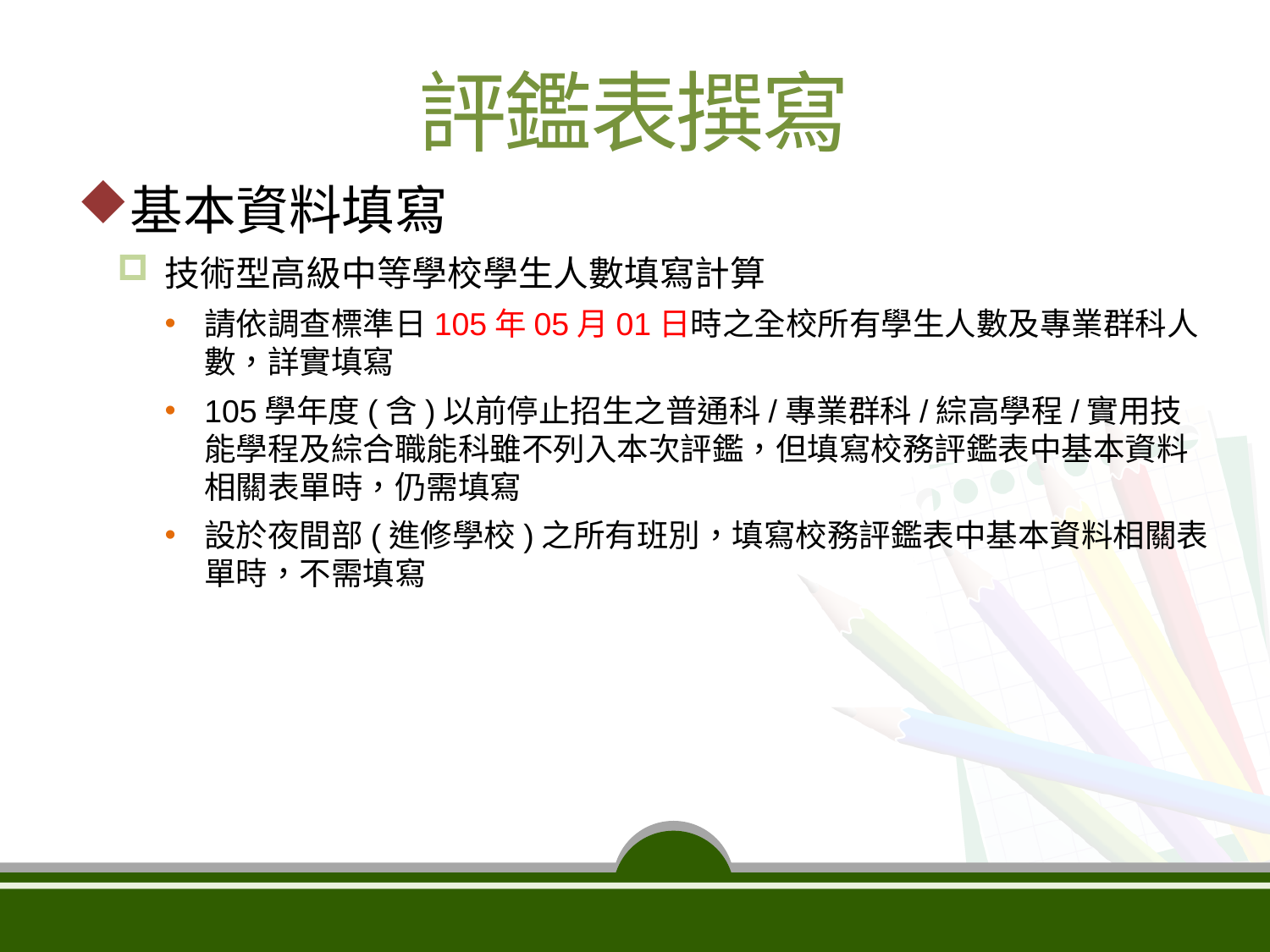

評鑑表撰寫
基本資料填寫
技術型高級中等學校學生人數填寫計算
請依調查標準日105年05月01日時之全校所有學生人數及專業群科人數，詳實填寫
105學年度(含)以前停止招生之普通科/專業群科/綜高學程/實用技能學程及綜合職能科雖不列入本次評鑑，但填寫校務評鑑表中基本資料相關表單時，仍需填寫
設於夜間部(進修學校)之所有班別，填寫校務評鑑表中基本資料相關表單時，不需填寫